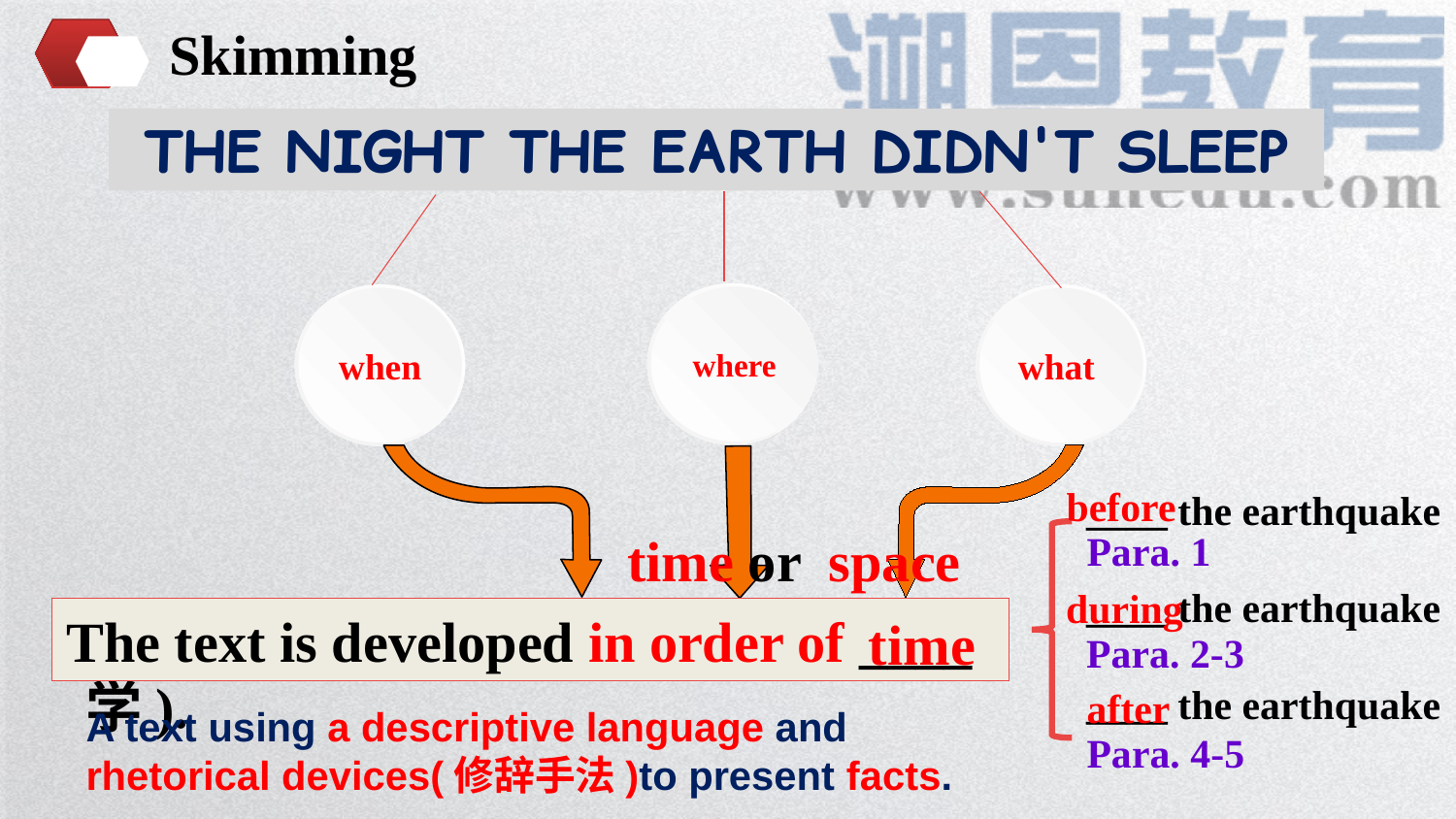

Skimming

THE NIGHT THE EARTH DIDN'T SLEEP

where

when

what

before
  Para. 1
____ the earthquake

____ the earthquake

____ the earthquake
time or  space

 during
   Para. 2-3
It is a literary journalism(报告文学).
The text is developed in order of ____
time
  after
  Para. 4-5
A text using a descriptive language and rhetorical devices(修辞手法)to present facts.